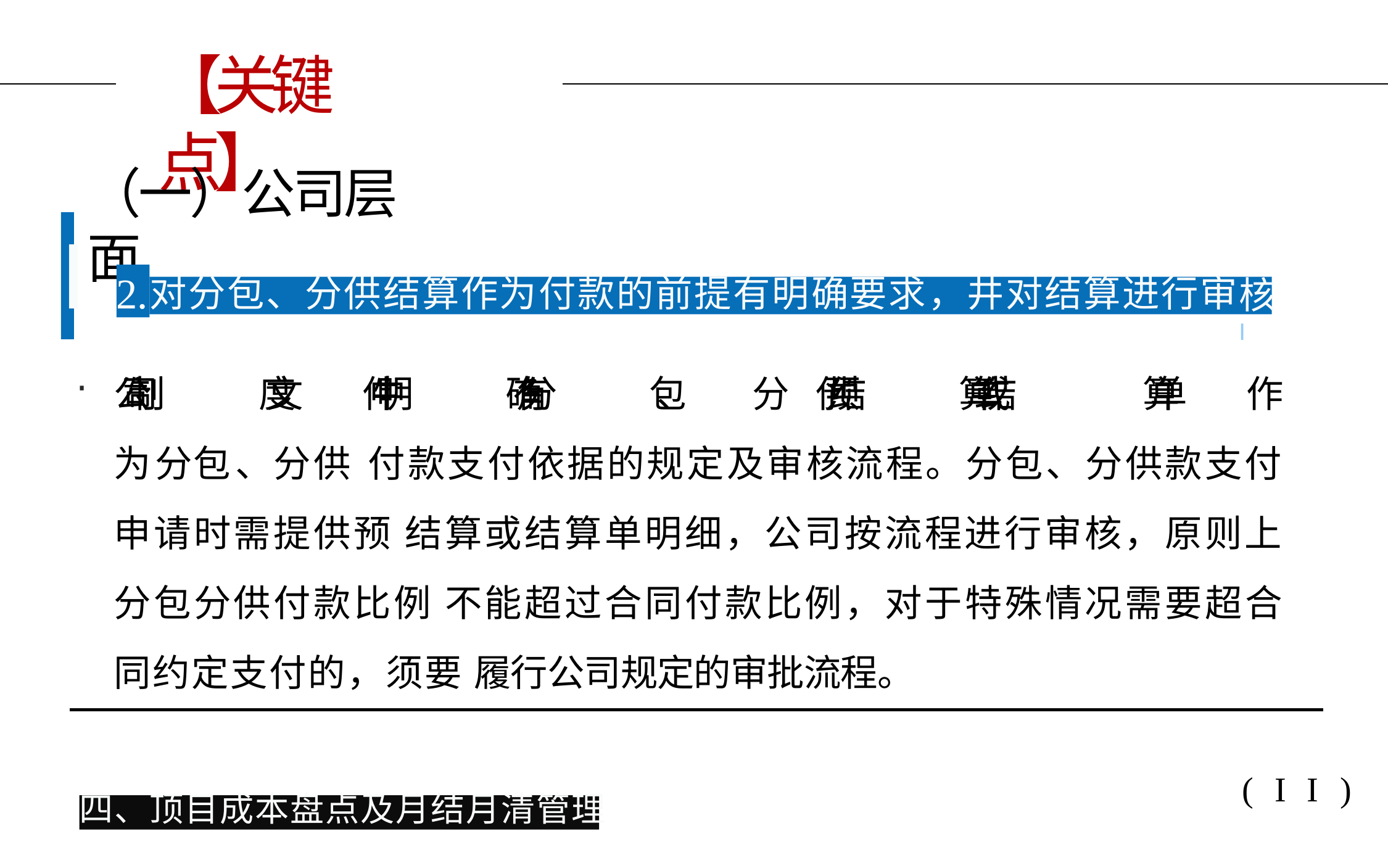

# 【关键点】

（一）公司层面

I
2.
核	I
对分包、分供结算作为付款的前提有明确要求，井对结算进行审
公司制 度文 件中明 确有分 包、 分 供预结 算单或结 算单 作 为分包、分供 付款支付依据的规定及审核流程。分包、分供款支付申请时需提供预 结算或结算单明细，公司按流程进行审核，原则上分包分供付款比例 不能超过合同付款比例，对于特殊情况需要超合同约定支付的，须要 履行公司规定的审批流程。

(II)
四、顶目成本盘点及月结月清管理